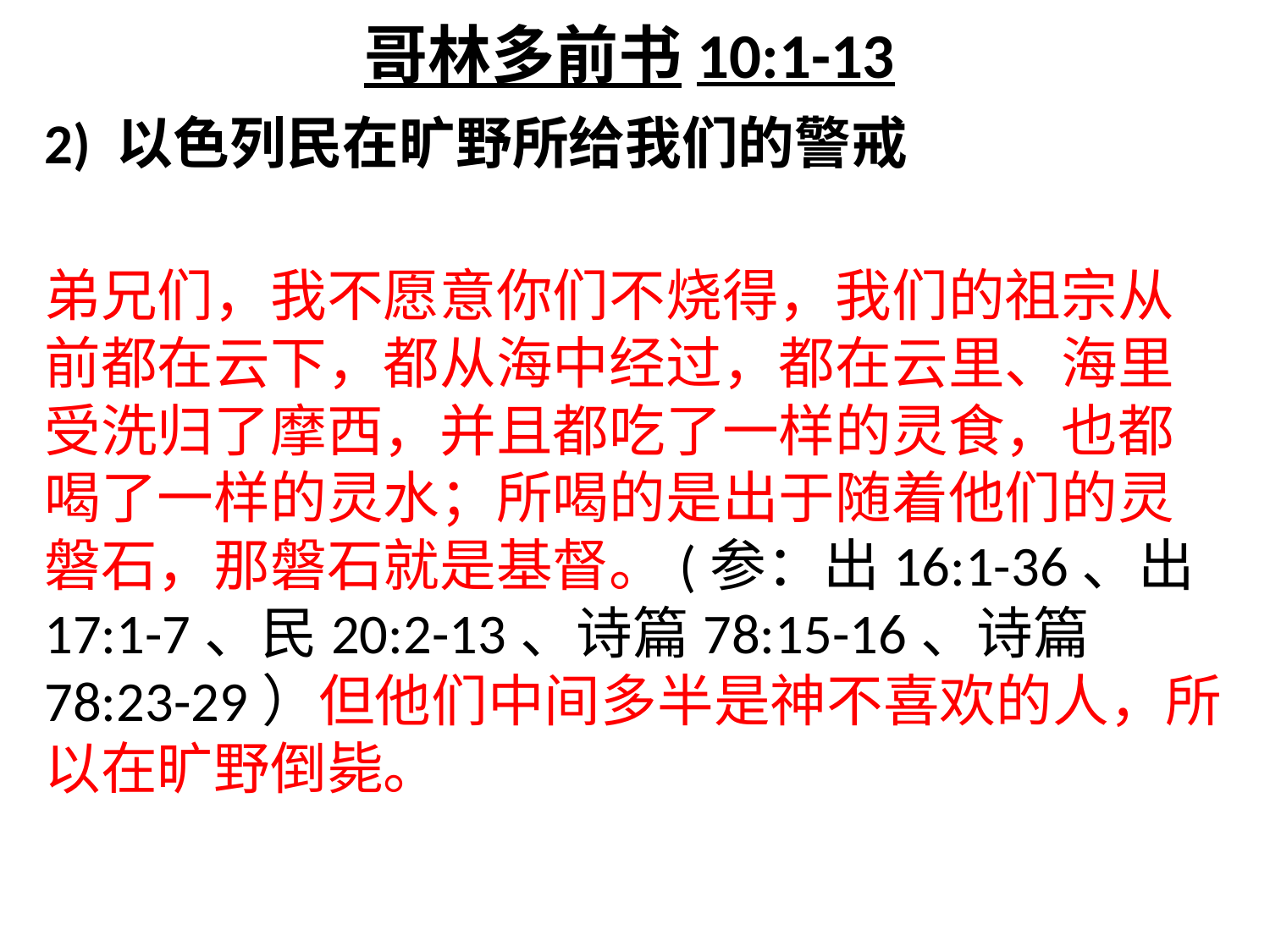

哥林多前书10:1-13
2) 以色列民在旷野所给我们的警戒

弟兄们，我不愿意你们不烧得，我们的祖宗从前都在云下，都从海中经过，都在云里、海里受洗归了摩西，并且都吃了一样的灵食，也都喝了一样的灵水；所喝的是出于随着他们的灵磐石，那磐石就是基督。(参：出16:1-36、出17:1-7、民20:2-13、诗篇78:15-16、诗篇78:23-29）但他们中间多半是神不喜欢的人，所以在旷野倒毙。